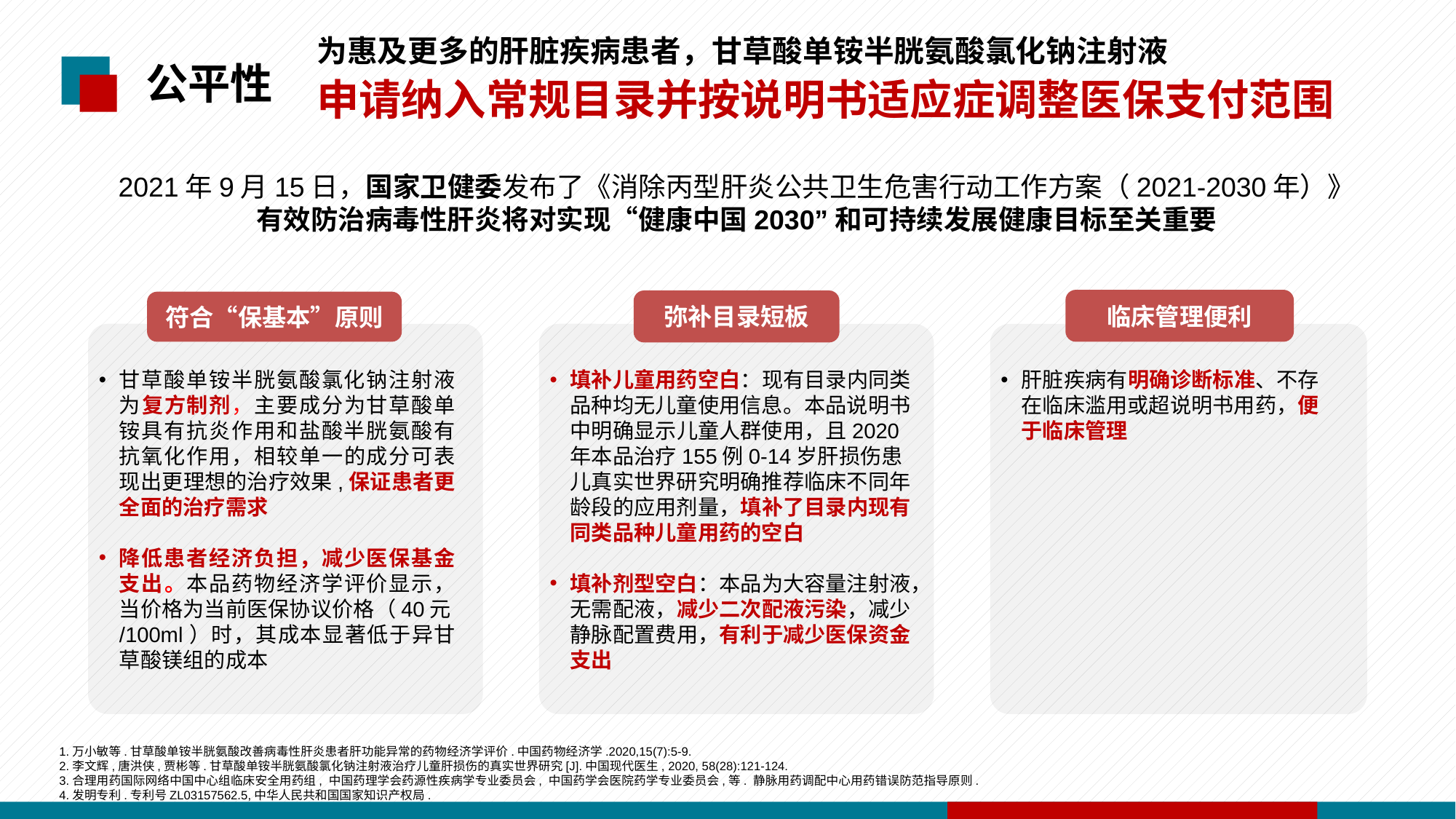

为惠及更多的肝脏疾病患者，甘草酸单铵半胱氨酸氯化钠注射液
申请纳入常规目录并按说明书适应症调整医保支付范围
# 公平性
2021年9月15日，国家卫健委发布了《消除丙型肝炎公共卫生危害行动工作方案（2021-2030年）》
有效防治病毒性肝炎将对实现“健康中国2030”和可持续发展健康目标至关重要
临床管理便利
弥补目录短板
符合“保基本”原则

甘草酸单铵半胱氨酸氯化钠注射液为复方制剂，主要成分为甘草酸单铵具有抗炎作用和盐酸半胱氨酸有抗氧化作用，相较单一的成分可表现出更理想的治疗效果,保证患者更全面的治疗需求

降低患者经济负担，减少医保基金支出。本品药物经济学评价显示，当价格为当前医保协议价格（40元/100ml）时，其成本显著低于异甘草酸镁组的成本
填补儿童用药空白：现有目录内同类品种均无儿童使用信息。本品说明书中明确显示儿童人群使用，且2020年本品治疗155例0-14岁肝损伤患儿真实世界研究明确推荐临床不同年龄段的应用剂量，填补了目录内现有同类品种儿童用药的空白

填补剂型空白：本品为大容量注射液，无需配液，减少二次配液污染，减少静脉配置费用，有利于减少医保资金支出
肝脏疾病有明确诊断标准、不存在临床滥用或超说明书用药，便于临床管理
1.万小敏等.甘草酸单铵半胱氨酸改善病毒性肝炎患者肝功能异常的药物经济学评价.中国药物经济学.2020,15(7):5-9.
2.李文辉,唐洪侠,贾彬等.甘草酸单铵半胱氨酸氯化钠注射液治疗儿童肝损伤的真实世界研究[J].中国现代医生, 2020, 58(28):121-124.
3.合理用药国际网络中国中心组临床安全用药组, 中国药理学会药源性疾病学专业委员会, 中国药学会医院药学专业委员会,等. 静脉用药调配中心用药错误防范指导原则.
4.发明专利.专利号ZL03157562.5,中华人民共和国国家知识产权局.